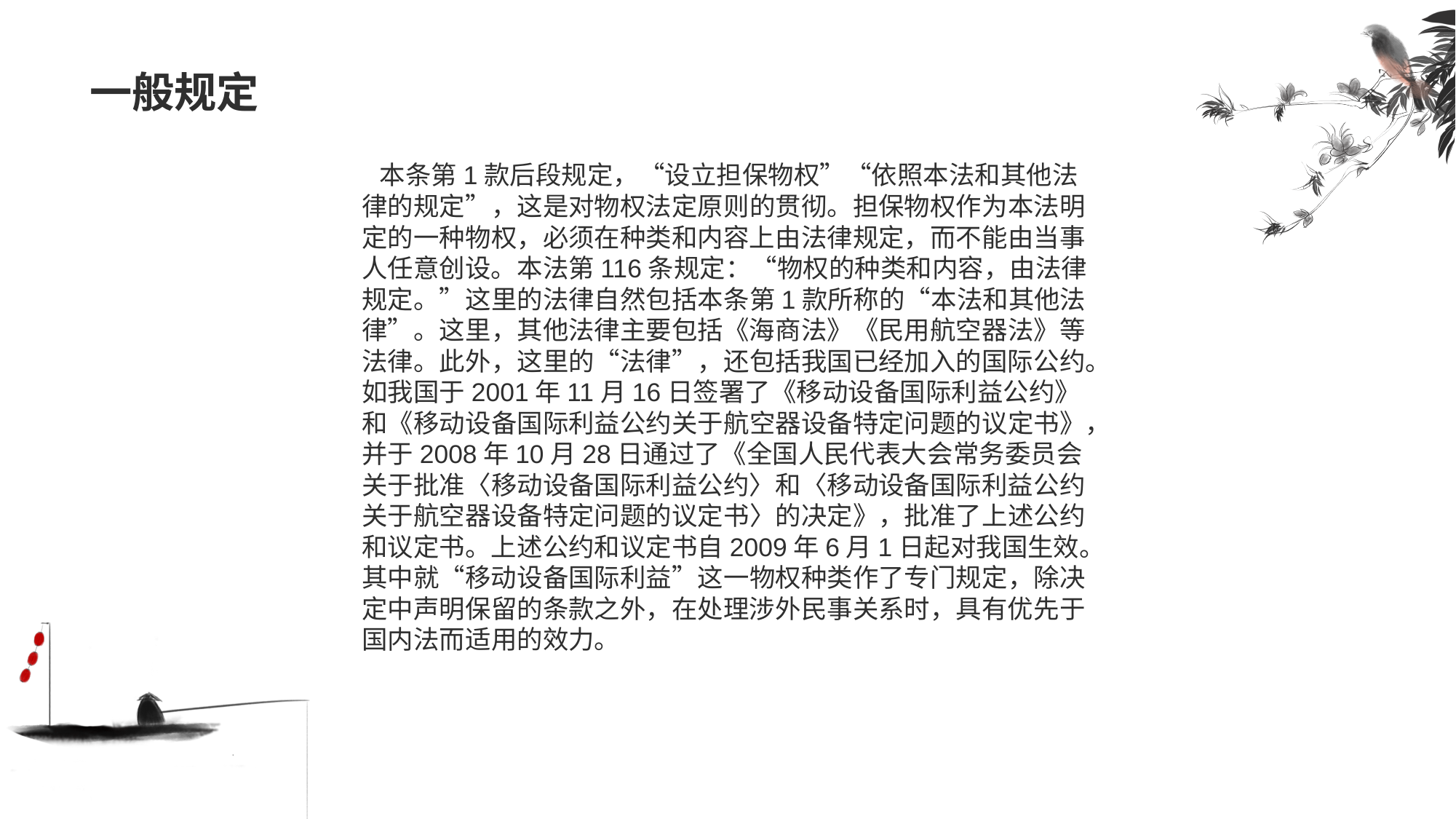

# 一般规定

  本条第1款后段规定，“设立担保物权”“依照本法和其他法律的规定”，这是对物权法定原则的贯彻。担保物权作为本法明定的一种物权，必须在种类和内容上由法律规定，而不能由当事人任意创设。本法第116条规定：“物权的种类和内容，由法律规定。”这里的法律自然包括本条第1款所称的“本法和其他法律”。这里，其他法律主要包括《海商法》《民用航空器法》等法律。此外，这里的“法律”，还包括我国已经加入的国际公约。如我国于2001年11月16日签署了《移动设备国际利益公约》和《移动设备国际利益公约关于航空器设备特定问题的议定书》，并于2008年10月28日通过了《全国人民代表大会常务委员会关于批准〈移动设备国际利益公约〉和〈移动设备国际利益公约关于航空器设备特定问题的议定书〉的决定》，批准了上述公约和议定书。上述公约和议定书自2009年6月1日起对我国生效。其中就“移动设备国际利益”这一物权种类作了专门规定，除决定中声明保留的条款之外，在处理涉外民事关系时，具有优先于国内法而适用的效力。
31